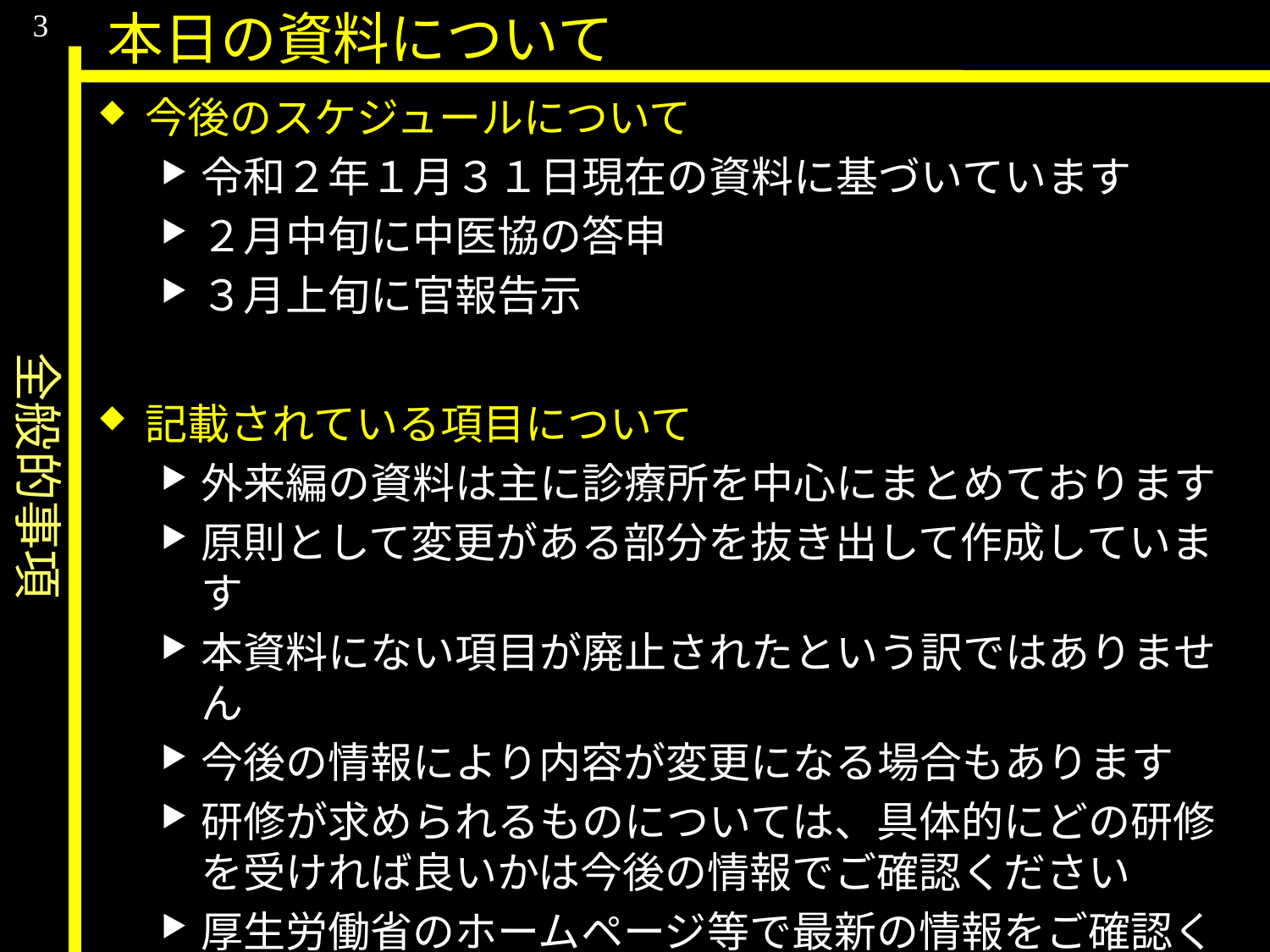

全般的事項
3
本日の資料について

今後のスケジュールについて
令和２年１月３１日現在の資料に基づいています
２月中旬に中医協の答申
３月上旬に官報告示

記載されている項目について
外来編の資料は主に診療所を中心にまとめております
原則として変更がある部分を抜き出して作成しています
本資料にない項目が廃止されたという訳ではありません
今後の情報により内容が変更になる場合もあります
研修が求められるものについては、具体的にどの研修を受ければ良いかは今後の情報でご確認ください
厚生労働省のホームページ等で最新の情報をご確認ください